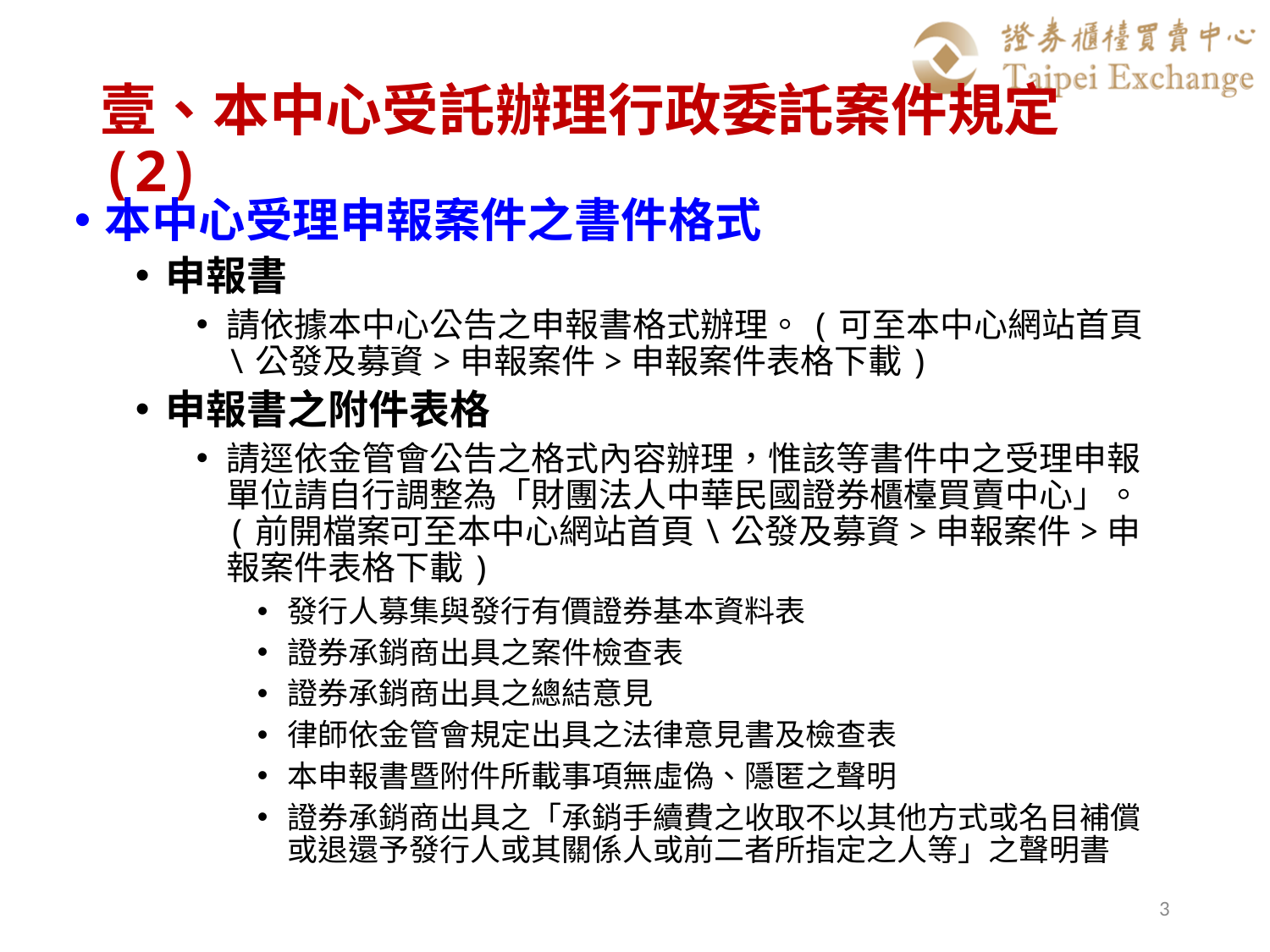

# 壹、本中心受託辦理行政委託案件規定(2)
本中心受理申報案件之書件格式
申報書
請依據本中心公告之申報書格式辦理。(可至本中心網站首頁\公發及募資>申報案件>申報案件表格下載)
申報書之附件表格
請逕依金管會公告之格式內容辦理，惟該等書件中之受理申報單位請自行調整為「財團法人中華民國證券櫃檯買賣中心」。(前開檔案可至本中心網站首頁\公發及募資>申報案件>申報案件表格下載)
發行人募集與發行有價證券基本資料表
證券承銷商出具之案件檢查表
證券承銷商出具之總結意見
律師依金管會規定出具之法律意見書及檢查表
本申報書暨附件所載事項無虛偽、隱匿之聲明
證券承銷商出具之「承銷手續費之收取不以其他方式或名目補償或退還予發行人或其關係人或前二者所指定之人等」之聲明書

3